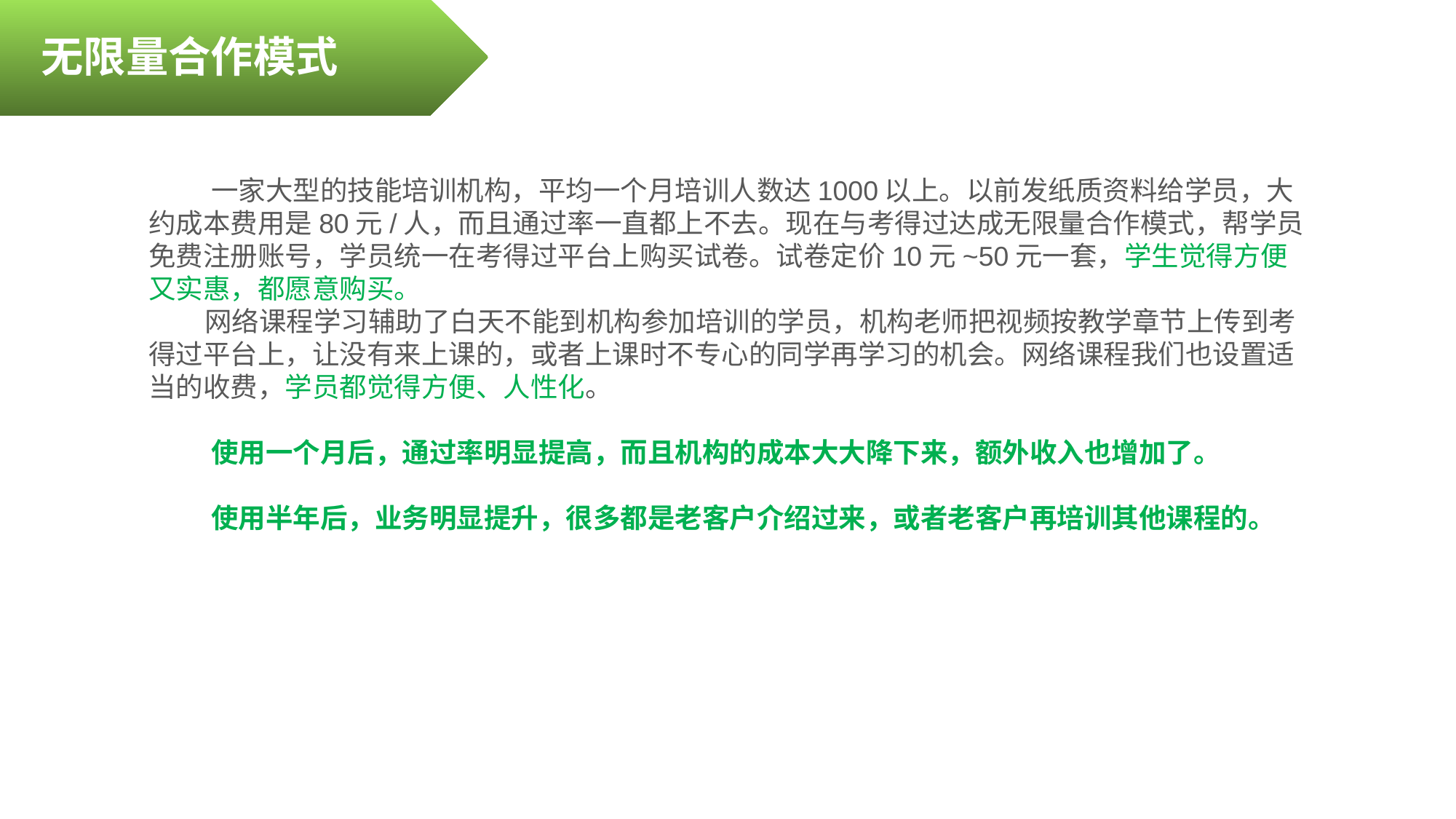

无限量合作模式
         一家大型的技能培训机构，平均一个月培训人数达1000以上。以前发纸质资料给学员，大约成本费用是80元/人，而且通过率一直都上不去。现在与考得过达成无限量合作模式，帮学员免费注册账号，学员统一在考得过平台上购买试卷。试卷定价10元~50元一套，学生觉得方便又实惠，都愿意购买。
        网络课程学习辅助了白天不能到机构参加培训的学员，机构老师把视频按教学章节上传到考得过平台上，让没有来上课的，或者上课时不专心的同学再学习的机会。网络课程我们也设置适当的收费，学员都觉得方便、人性化。

         使用一个月后，通过率明显提高，而且机构的成本大大降下来，额外收入也增加了。

         使用半年后，业务明显提升，很多都是老客户介绍过来，或者老客户再培训其他课程的。